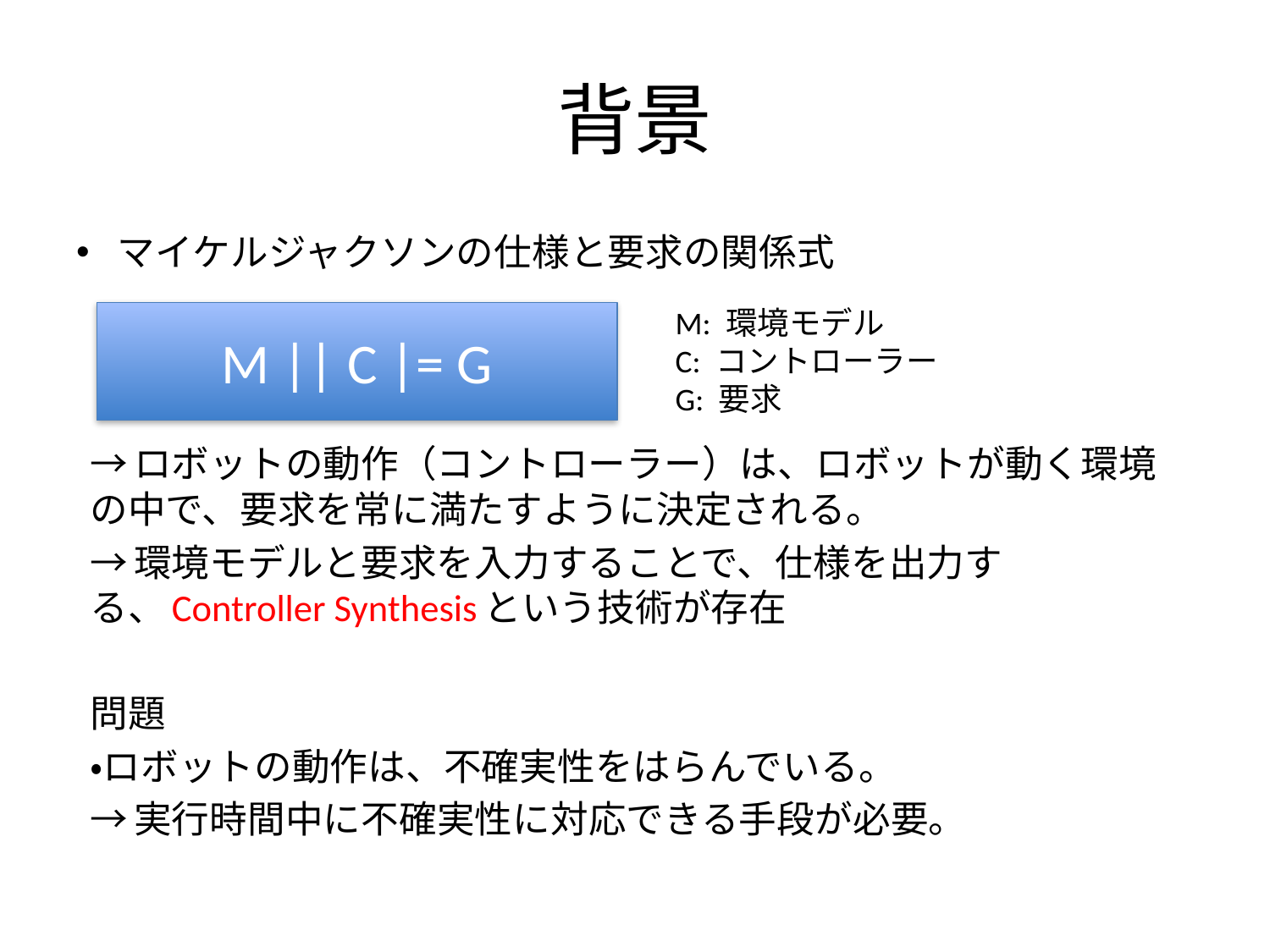

# 背景
マイケルジャクソンの仕様と要求の関係式

→ロボットの動作（コントローラー）は、ロボットが動く環境の中で、要求を常に満たすように決定される。
→環境モデルと要求を入力することで、仕様を出力する、Controller Synthesisという技術が存在

問題
・ロボットの動作は、不確実性をはらんでいる。
→実行時間中に不確実性に対応できる手段が必要。
M: 環境モデル
C: コントローラー
G: 要求
M || C |= G